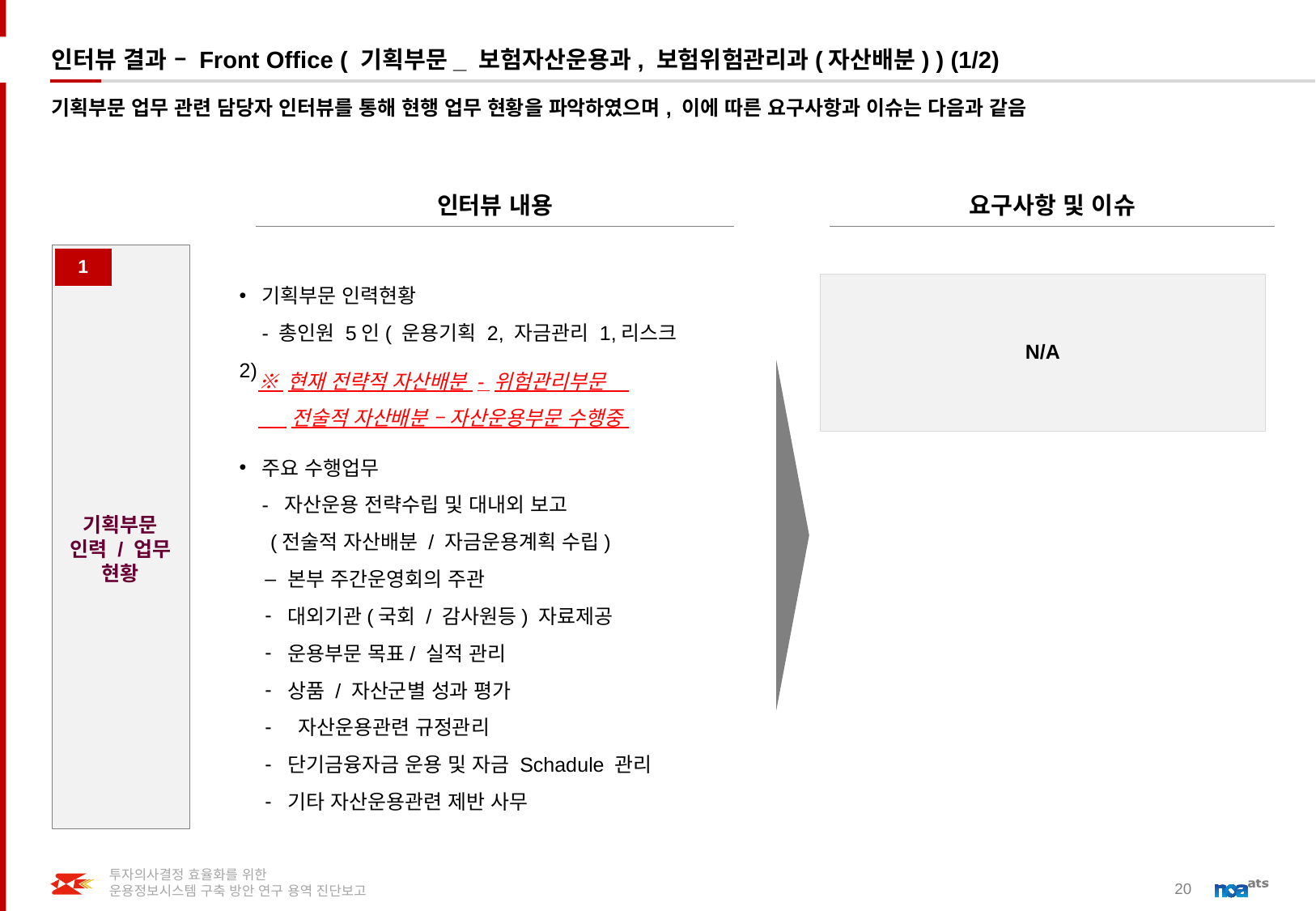

# 인터뷰 결과 – Front Office ( 기획부문_ 보험자산운용과, 보험위험관리과(자산배분) ) (1/2)
기획부문 업무 관련 담당자 인터뷰를 통해 현행 업무 현황을 파악하였으며, 이에 따른 요구사항과 이슈는 다음과 같음
인터뷰 내용
요구사항 및 이슈

기획부문 인력 / 업무
현황
1
기획부문 인력현황
    - 총인원 5인( 운용기획 2, 자금관리 1,리스크 2)
N/A
※ 현재 전략적 자산배분 - 위험관리부문
     전술적 자산배분 – 자산운용부문 수행중
주요 수행업무
    -  자산운용 전략수립 및 대내외 보고
 (전술적 자산배분 / 자금운용계획 수립)
본부 주간운영회의 주관
대외기관(국회 / 감사원등) 자료제공
운용부문 목표/ 실적 관리
상품 / 자산군별 성과 평가
 자산운용관련 규정관리
단기금융자금 운용 및 자금 Schadule 관리
기타 자산운용관련 제반 사무